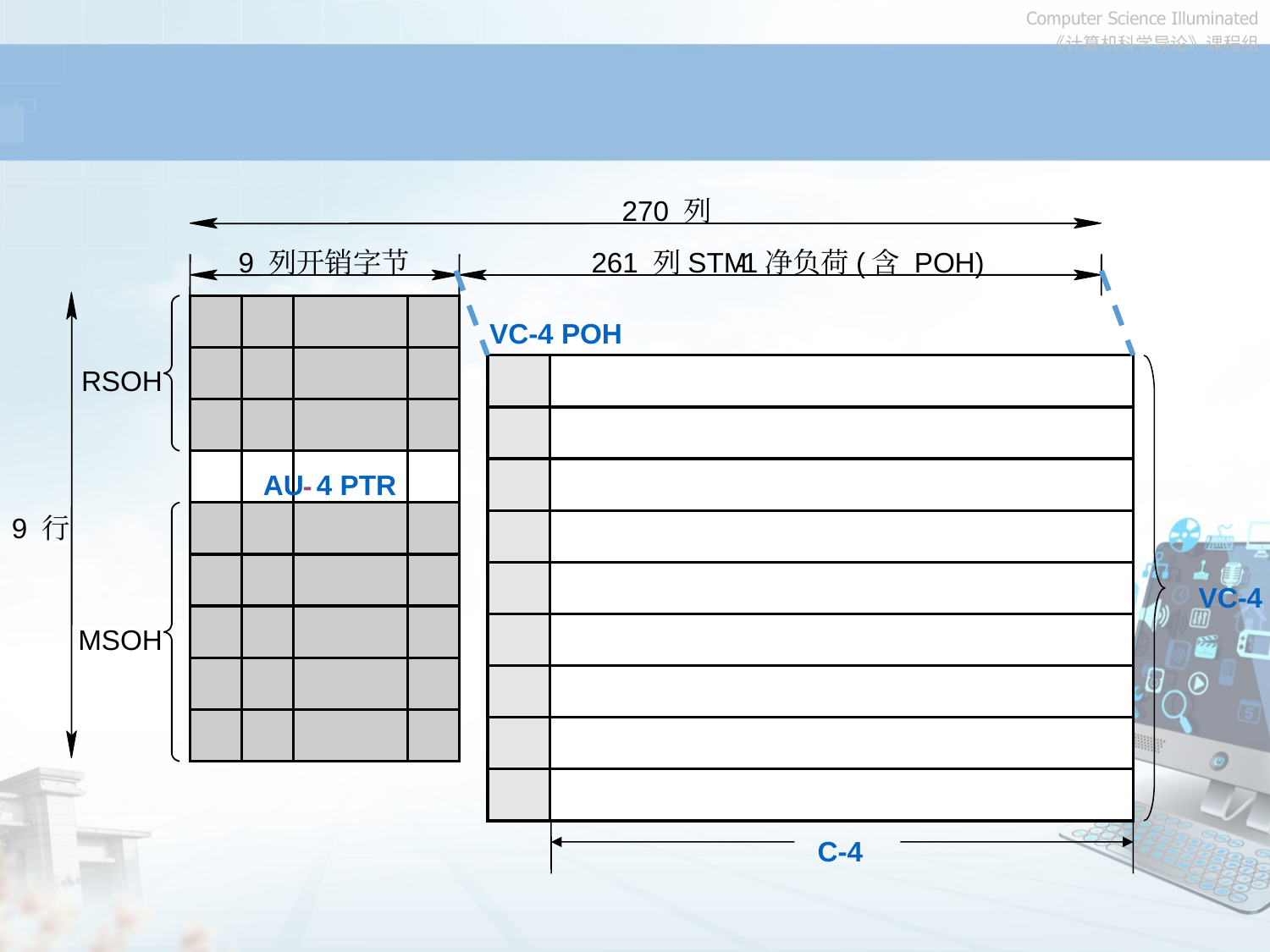

270 列

9 列开销字节
261 列STM
1净负荷(含 POH)
-

VC-4 POH

RSOH

AU
4 PTR
-

9 行

VC-4

MSOH

C-4